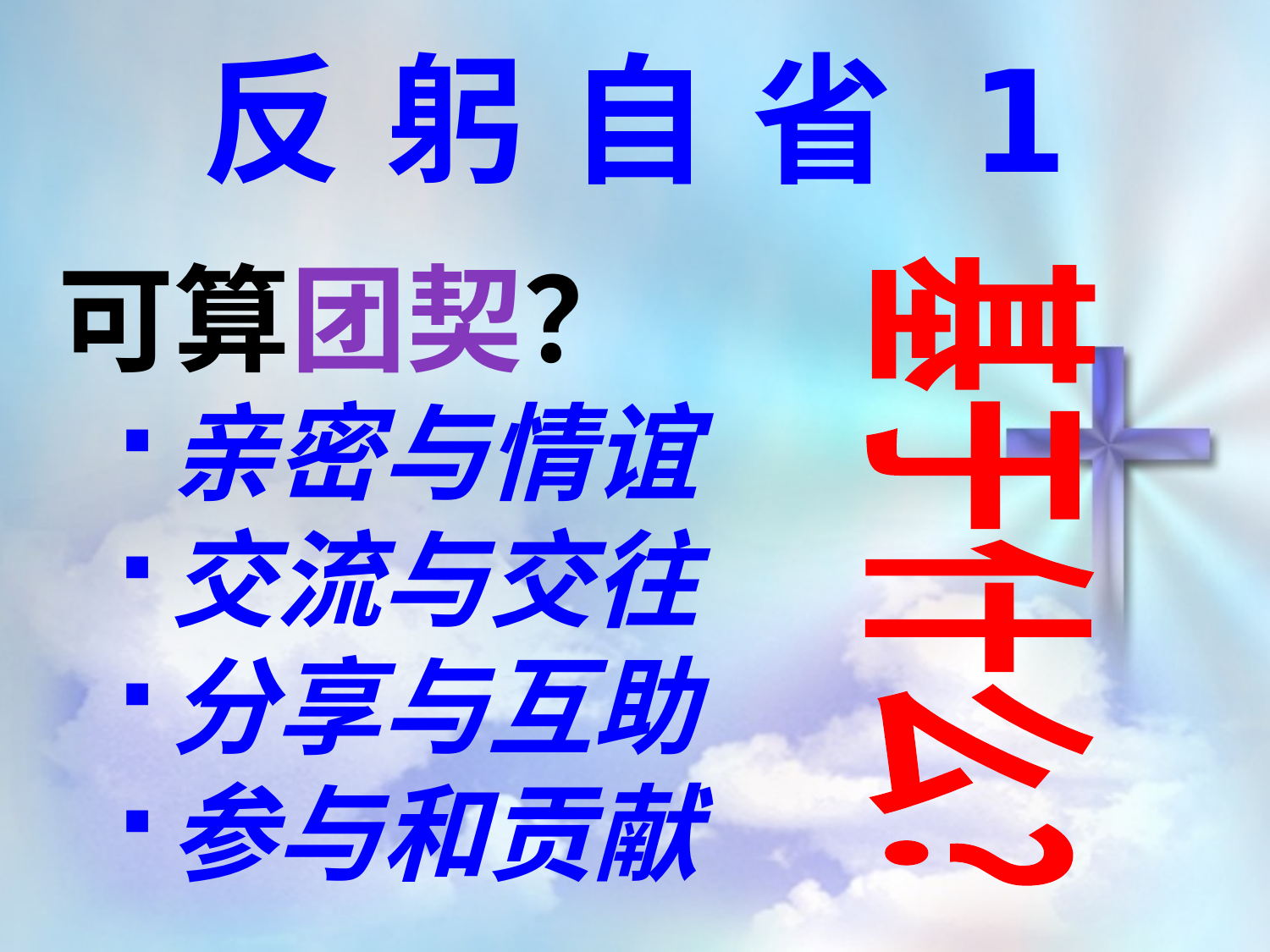

反躬自省1
可算团契？
亲密与情谊
交流与交往
分享与互助
参与和贡献
基于什么？